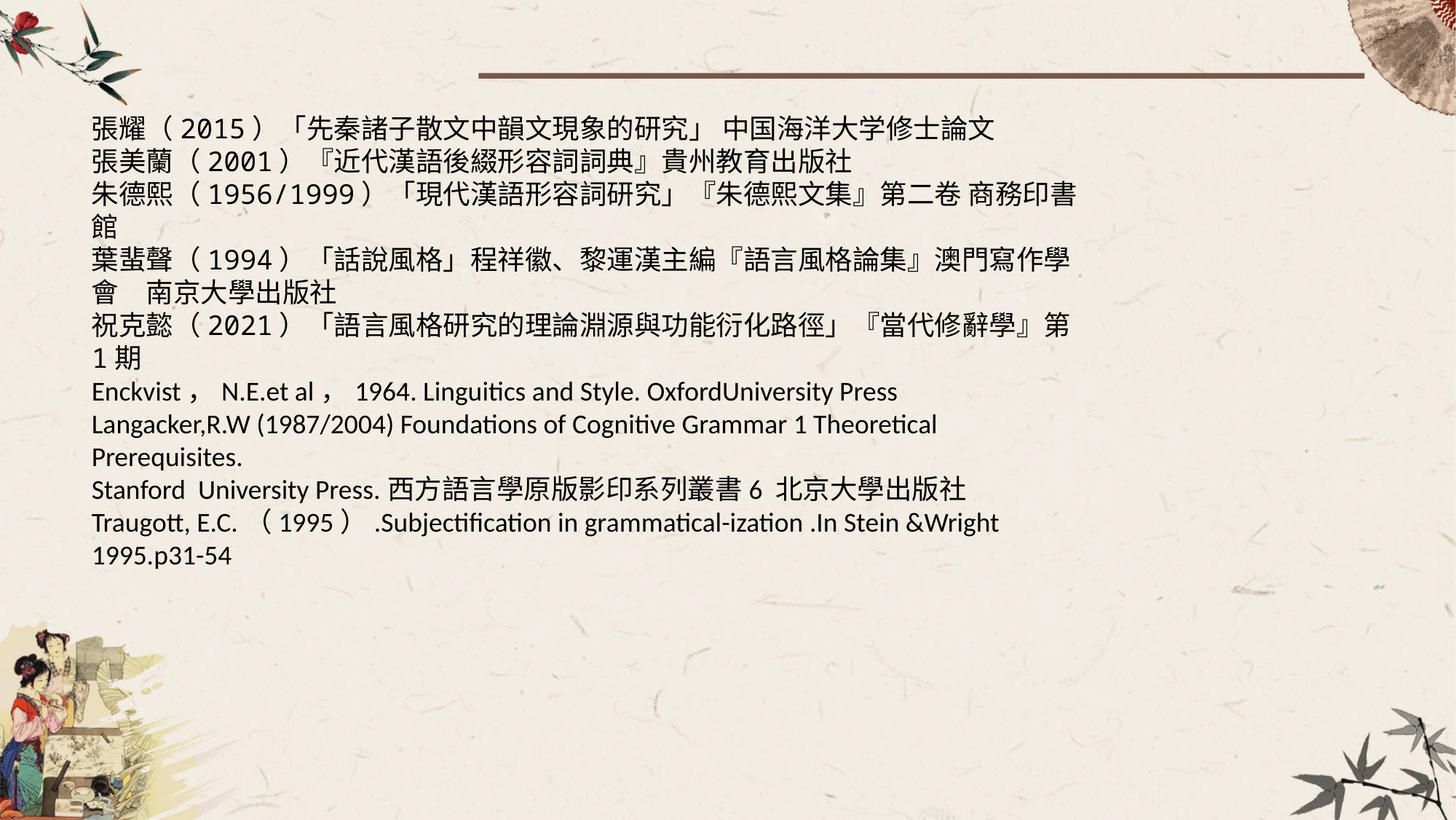

張耀（2015）「先秦諸子散文中韻文現象的研究」 中国海洋大学修士論文
張美蘭（2001）『近代漢語後綴形容詞詞典』貴州教育出版社
朱德熙（1956/1999）「現代漢語形容詞研究」『朱德熙文集』第二卷 商務印書館
葉蜚聲（1994）「話說風格」程祥徽、黎運漢主編『語言風格論集』澳門寫作學會　南京大學出版社
祝克懿（2021）「語言風格研究的理論淵源與功能衍化路徑」『當代修辭學』第1期
Enckvist，N.E.et al，1964. Linguitics and Style. OxfordUniversity Press
Langacker,R.W (1987/2004) Foundations of Cognitive Grammar 1 Theoretical Prerequisites.
Stanford  University Press.西方語言學原版影印系列叢書6 北京大學出版社
Traugott, E.C.（1995）.Subjectification in grammatical-ization .In Stein &Wright 1995.p31-54